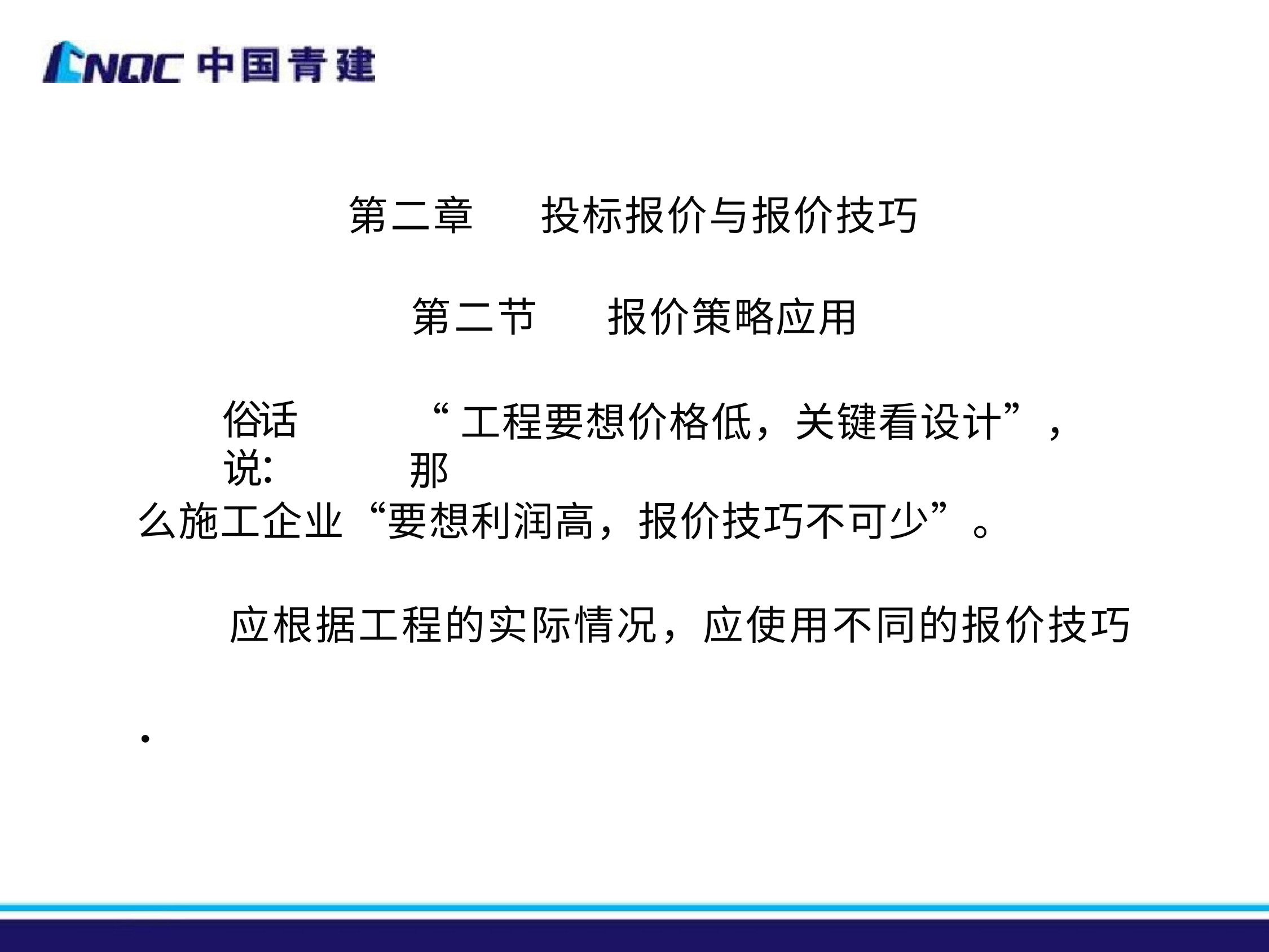

# 第二章	投标报价与报价技巧
第二节	报价策略应用

“工程要想价格低，关键看设计”，那
俗话说：
么施工企业“要想利润高，报价技巧不可少”。

应根据工程的实际情况，应使用不同的报价技巧

．